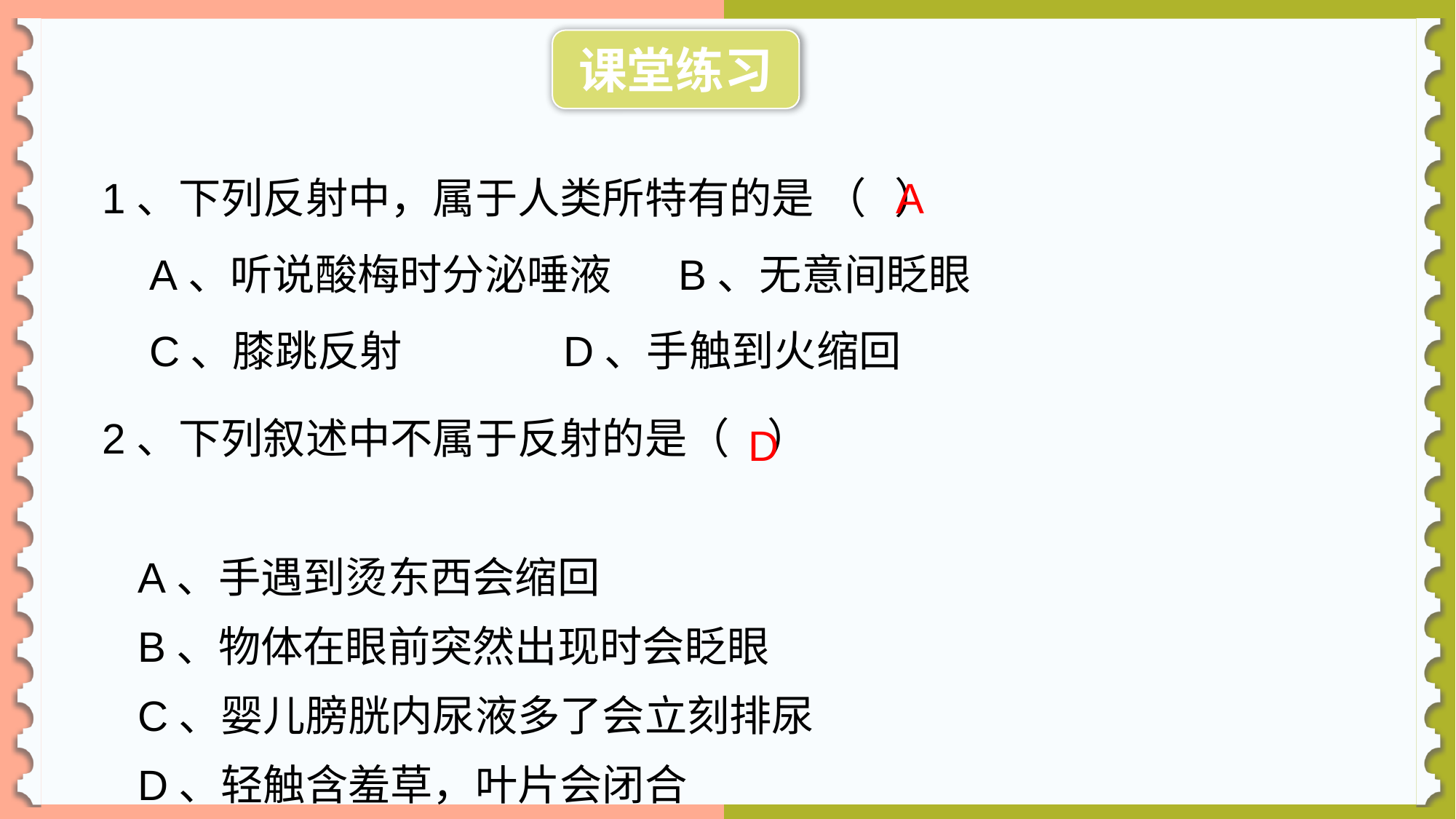

课堂练习
1、下列反射中，属于人类所特有的是 （   ）
    A、听说酸梅时分泌唾液      B、无意间眨眼
    C、膝跳反射                D、手触到火缩回

A
2、下列叙述中不属于反射的是（    ）
   A、手遇到烫东西会缩回
   B、物体在眼前突然出现时会眨眼
   C、婴儿膀胱内尿液多了会立刻排尿
   D、轻触含羞草，叶片会闭合
D